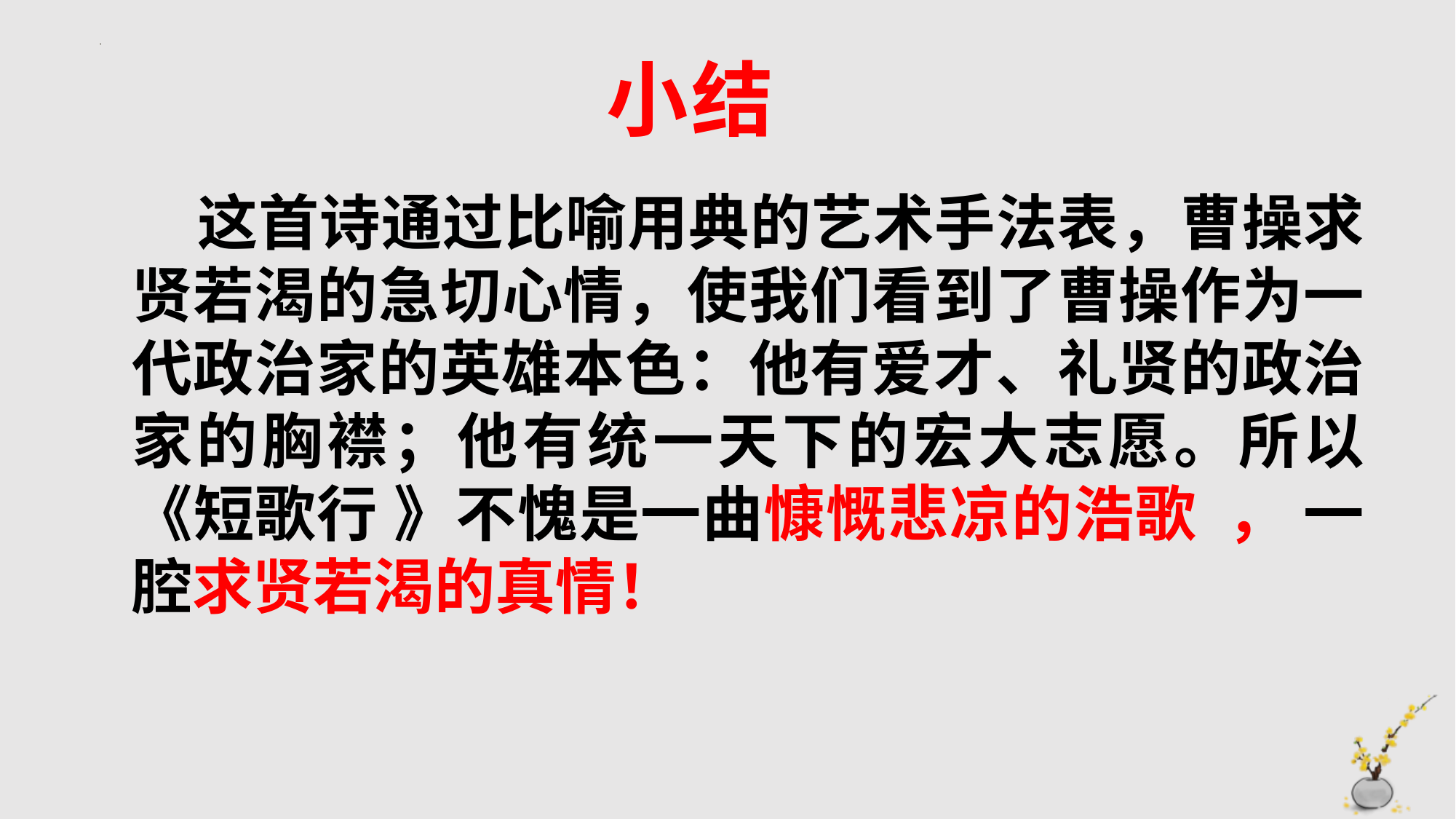

# 小结
 这首诗通过比喻用典的艺术手法表，曹操求贤若渴的急切心情，使我们看到了曹操作为一代政治家的英雄本色：他有爱才、礼贤的政治家的胸襟；他有统一天下的宏大志愿。所以《短歌行 》不愧是一曲慷慨悲凉的浩歌  ， 一腔求贤若渴的真情！